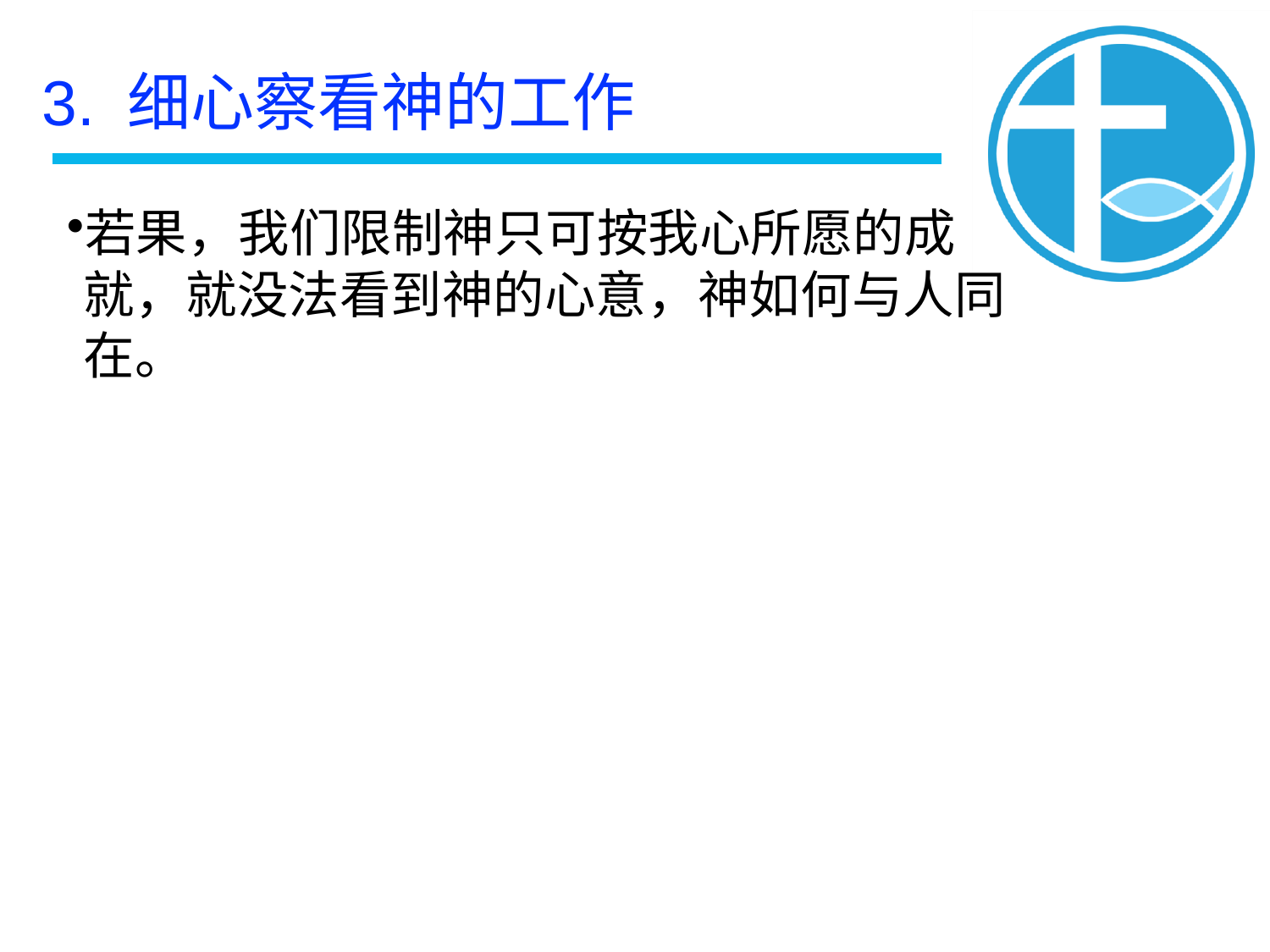

3. 细心察看神的工作
若果，我们限制神只可按我心所愿的成就，就没法看到神的心意，神如何与人同在。